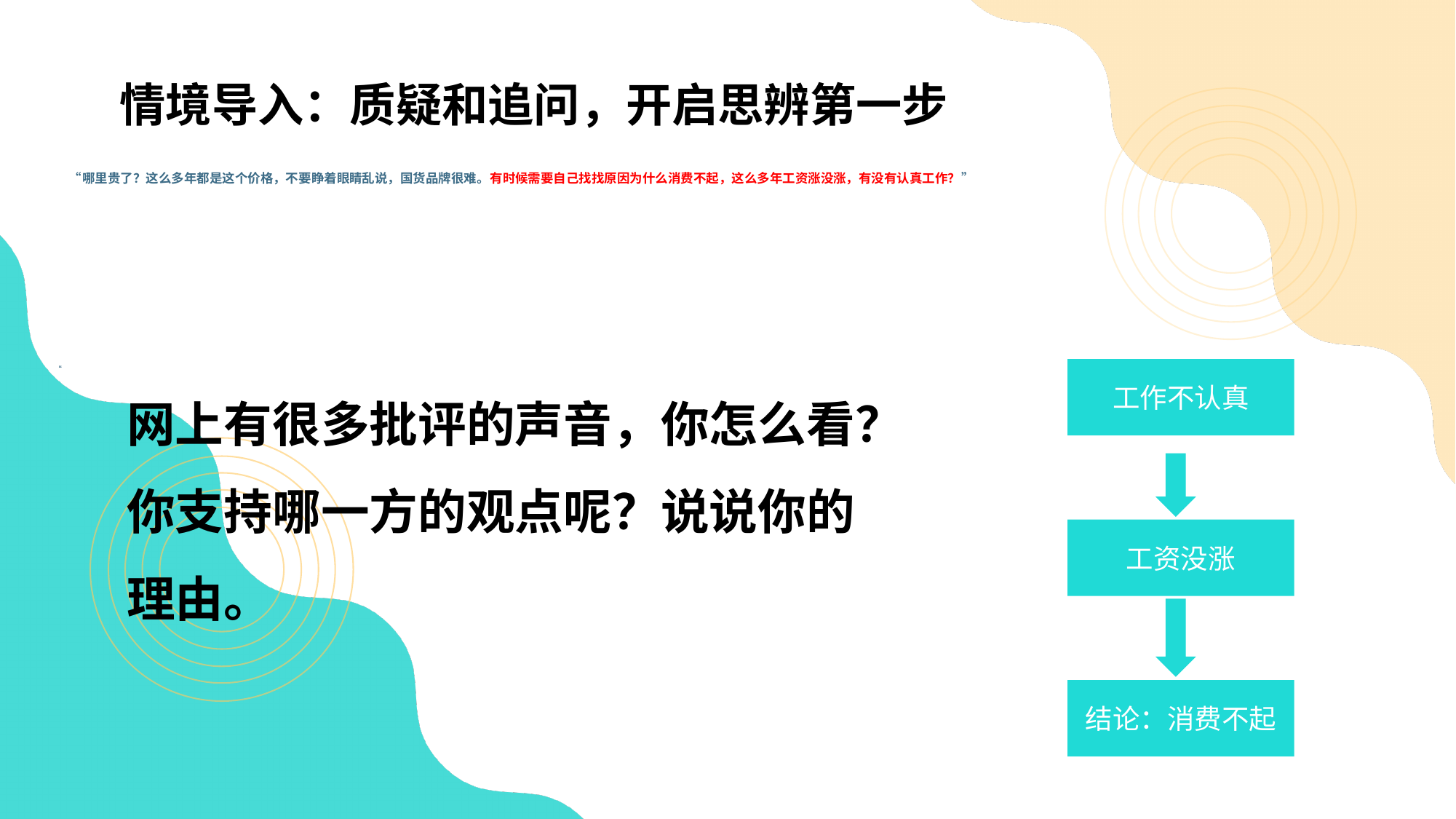

情境导入：质疑和追问，开启思辨第一步
# “哪里贵了？这么多年都是这个价格，不要睁着眼睛乱说，国货品牌很难。有时候需要自己找找原因为什么消费不起，这么多年工资涨没涨，有没有认真工作？”
“

网上有很多批评的声音，你怎么看？
你支持哪一方的观点呢？说说你的理由。
工作不认真

工资没涨

结论：消费不起